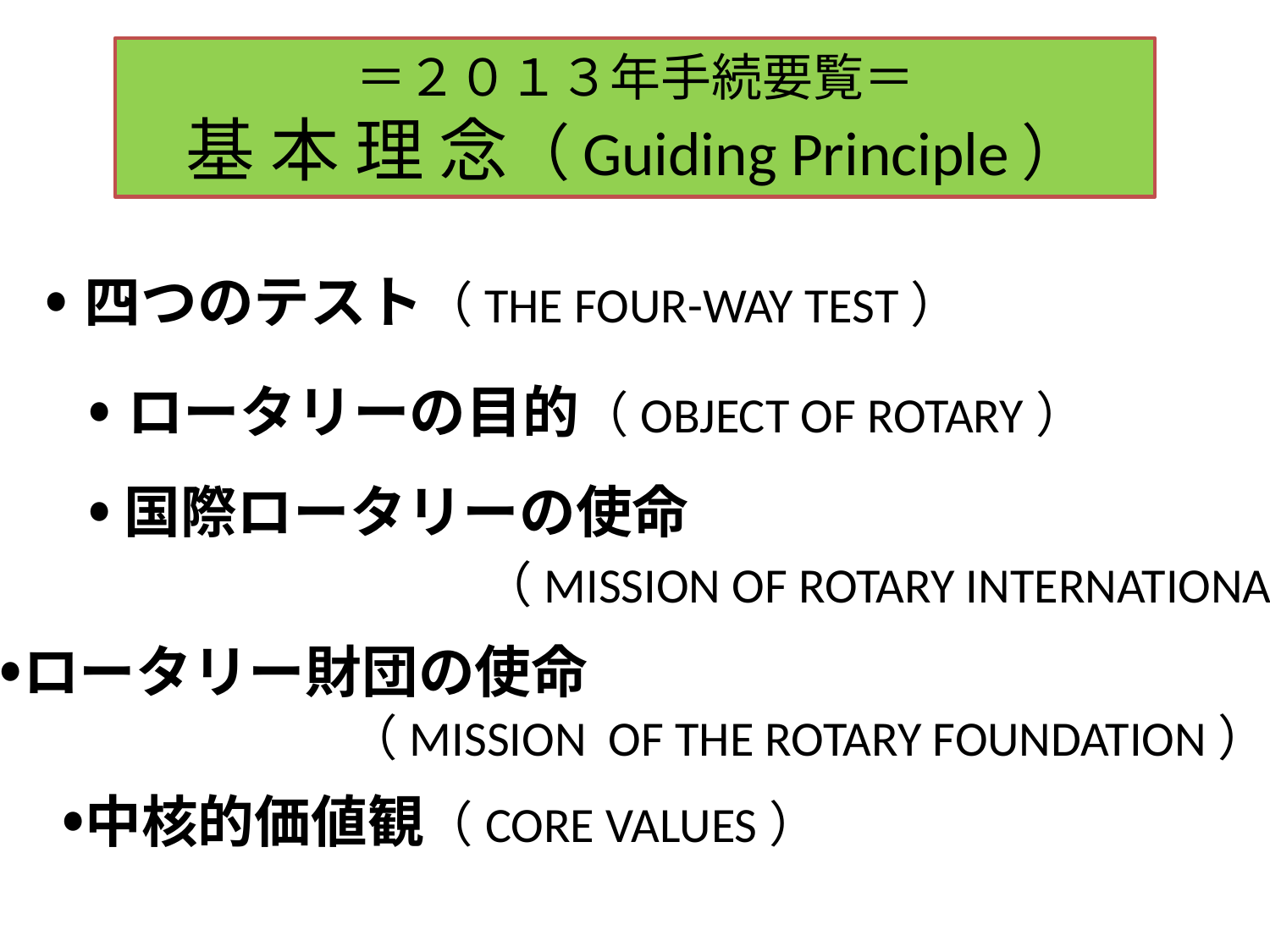

# ＝２０１３年手続要覧＝ 基 本 理 念（Guiding Principle）
・ 四つのテスト（THE FOUR-WAY TEST）
・ ロータリーの目的（OBJECT OF ROTARY）
・ 国際ロータリーの使命
　　　　　　　（MISSION OF ROTARY INTERNATIONAL）
・ロータリー財団の使命
　　　　　　　　　　　（MISSION  OF THE ROTARY FOUNDATION）
・中核的価値観（CORE VALUES）